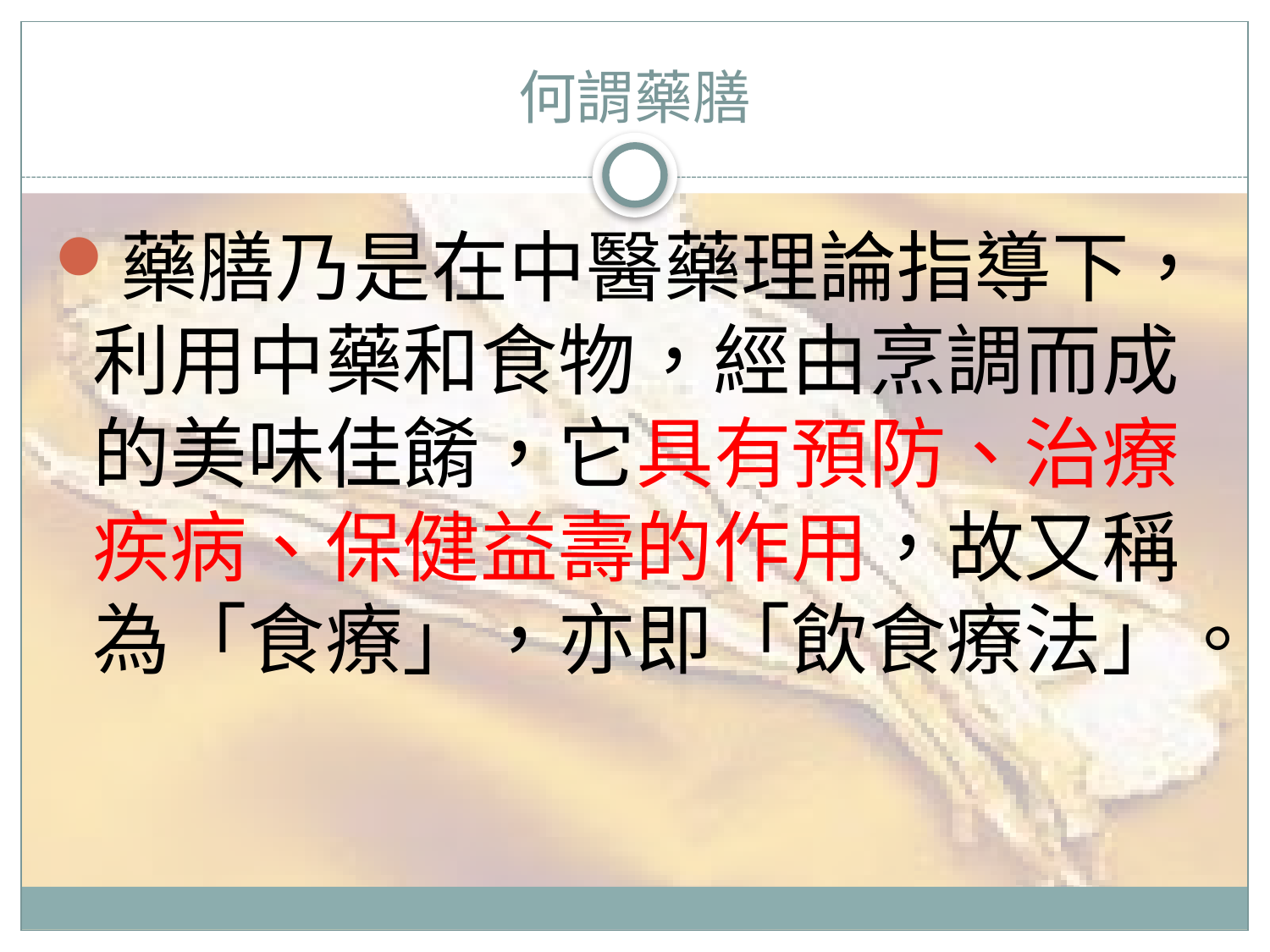

# 何謂藥膳
藥膳乃是在中醫藥理論指導下，利用中藥和食物，經由烹調而成的美味佳餚，它具有預防、治療疾病、保健益壽的作用，故又稱為「食療」，亦即「飲食療法」。